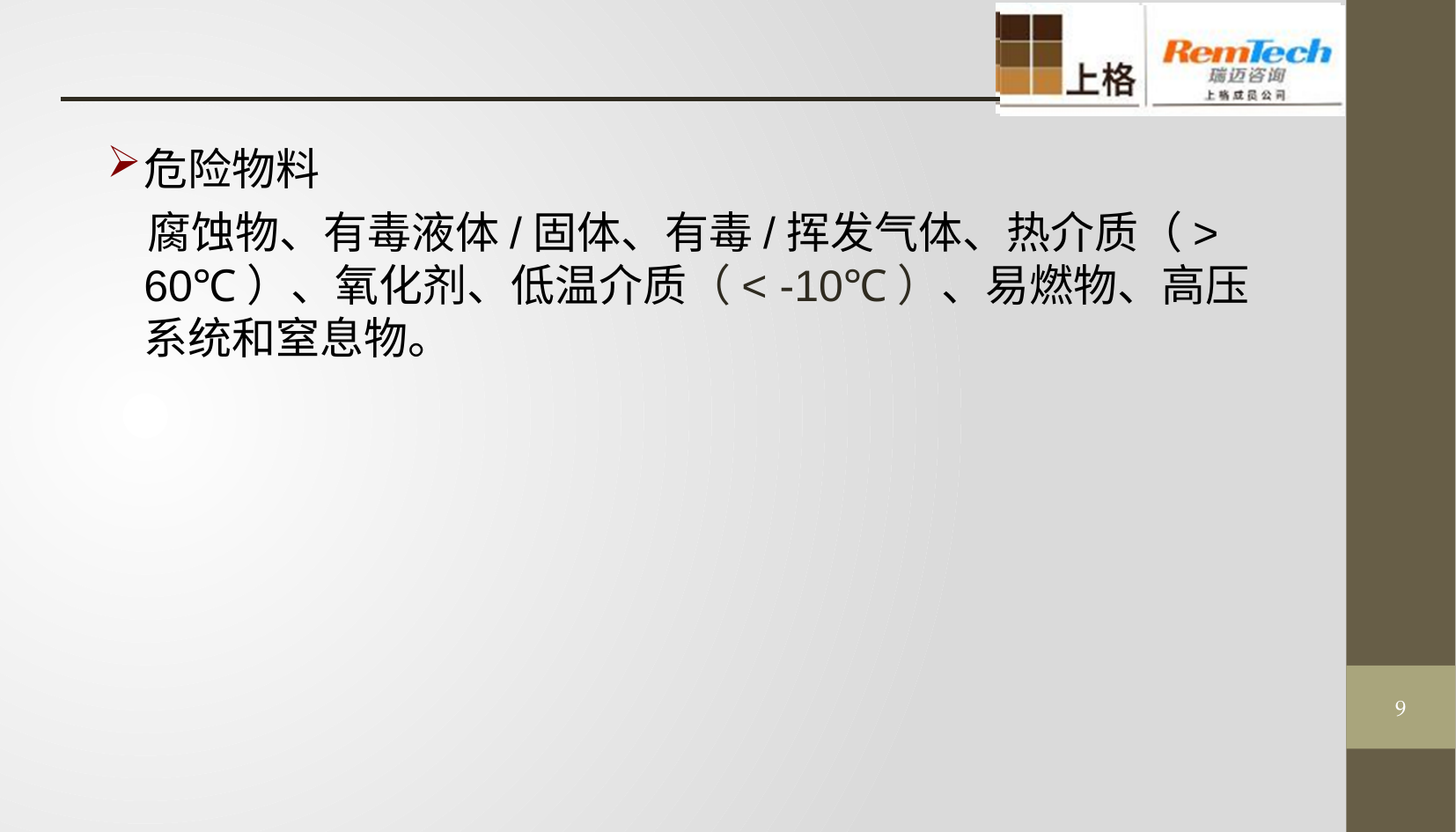

危险物料
   腐蚀物、有毒液体/固体、有毒/挥发气体、热介质（> 60℃）、氧化剂、低温介质（< -10℃）、易燃物、高压系统和窒息物。